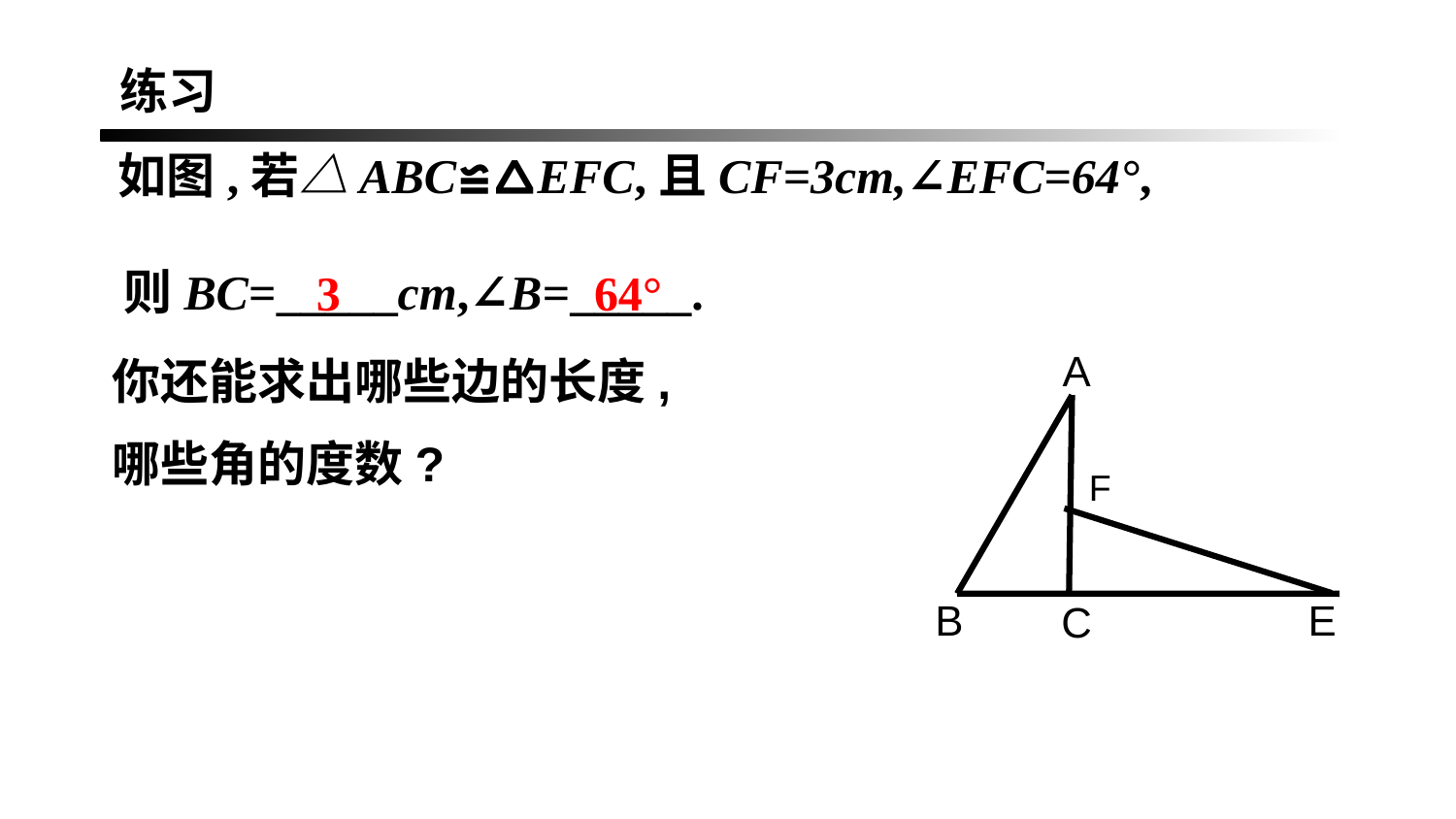

练习
 如图,若△ABC≌△EFC,且CF=3cm,∠EFC=64°,

 则BC=_____cm,∠B=_____.
3
64°

A

F

B

E

C
你还能求出哪些边的长度,
哪些角的度数?